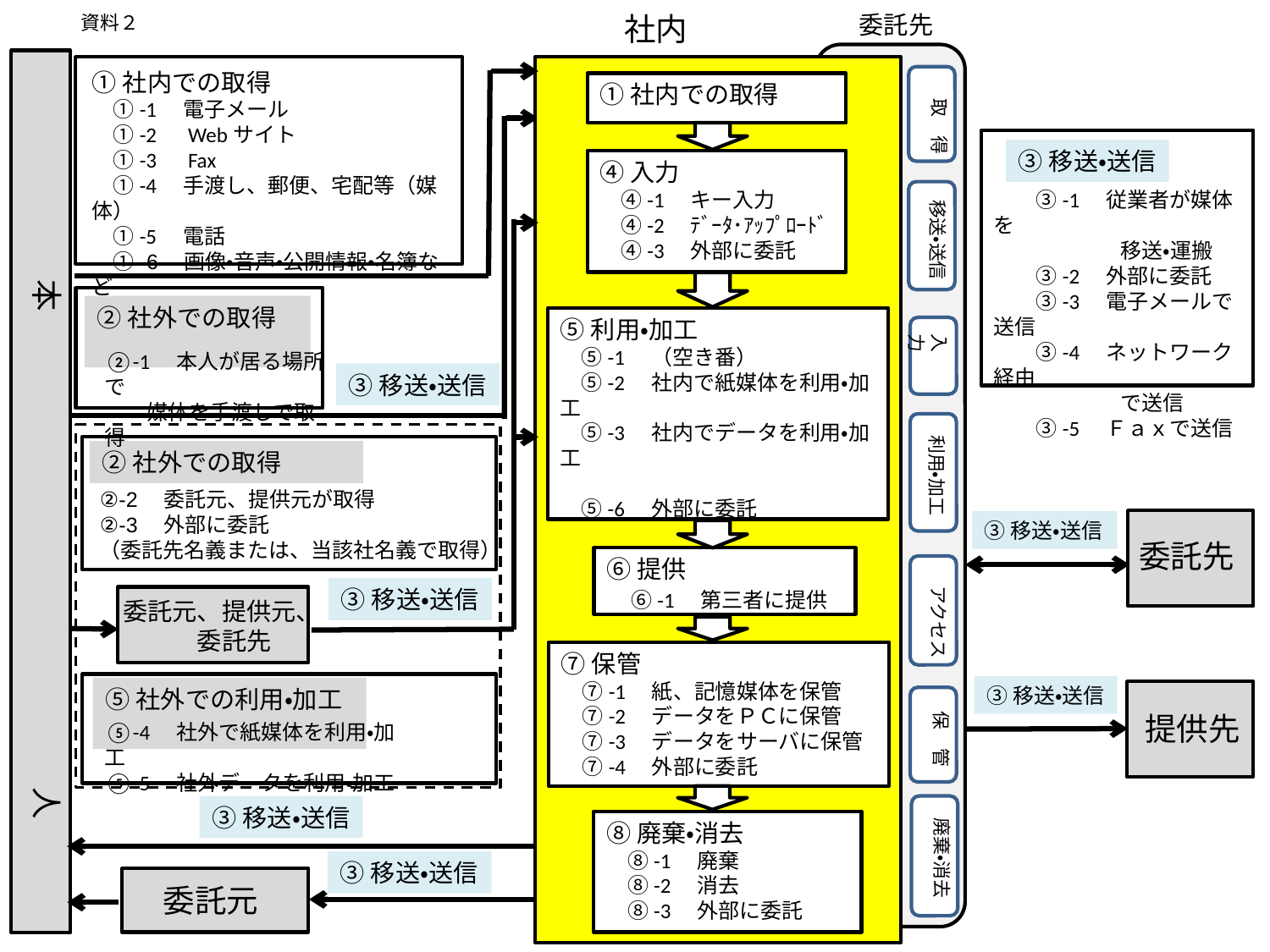

社内

①社内での取得

　　③-1　従業者が媒体を
　　　　　　移送・運搬
　　③-2　外部に委託
　　③-3　電子メールで送信
　　③-4　ネットワーク経由
　　　　　　で送信
　　③-5　Ｆａｘで送信
④入力
　④-1　キー入力
　④-2　ﾃﾞｰﾀ･ｱｯﾌﾟﾛｰﾄﾞ
　④-3　外部に委託

②社外での取得
⑤利用・加工
　⑤-1　（空き番）
　⑤-2　社内で紙媒体を利用・加工
　⑤-3　社内でデータを利用・加工

　⑤-6　外部に委託

②社外での取得

③移送・送信

委託先
⑥提供
　⑥-1　第三者に提供

委託元、提供元、
　　　委託先

⑦保管
　⑦-1　紙、記憶媒体を保管
　⑦-2　データをＰＣに保管
　⑦-3　データをサーバに保管
　⑦-4　外部に委託

③移送・送信
⑤社外での利用・加工

提供先

⑧廃棄・消去
　⑧-1　廃棄
　⑧-2　消去
　⑧-3　外部に委託

委託元
委託先
資料２

①社内での取得
　①-1　電子メール
　①-2　Webサイト
　①-3　Fax
　①-4　手渡し、郵便、宅配等（媒体）
　①-5　電話
　①-6　画像・音声・公開情報・名簿など

本　　　　　　　　　　　　　　　人

③移送・送信

③移送・送信

③移送・送信
③移送・送信

取得
取　得
③移送・送信
取得いそう
移送・送信
取得
入　力
②-1　本人が居る場所で
　　媒体を手渡しで取得
取得
利用・加工

②-2　委託元、提供元が取得
②-3　外部に委託
（委託先名義または、当該社名義で取得）

取得
アクセス
取得
保　管
⑤-4　社外で紙媒体を利用・加工
⑤-5　社外データを利用・加工
取得
廃棄・消去